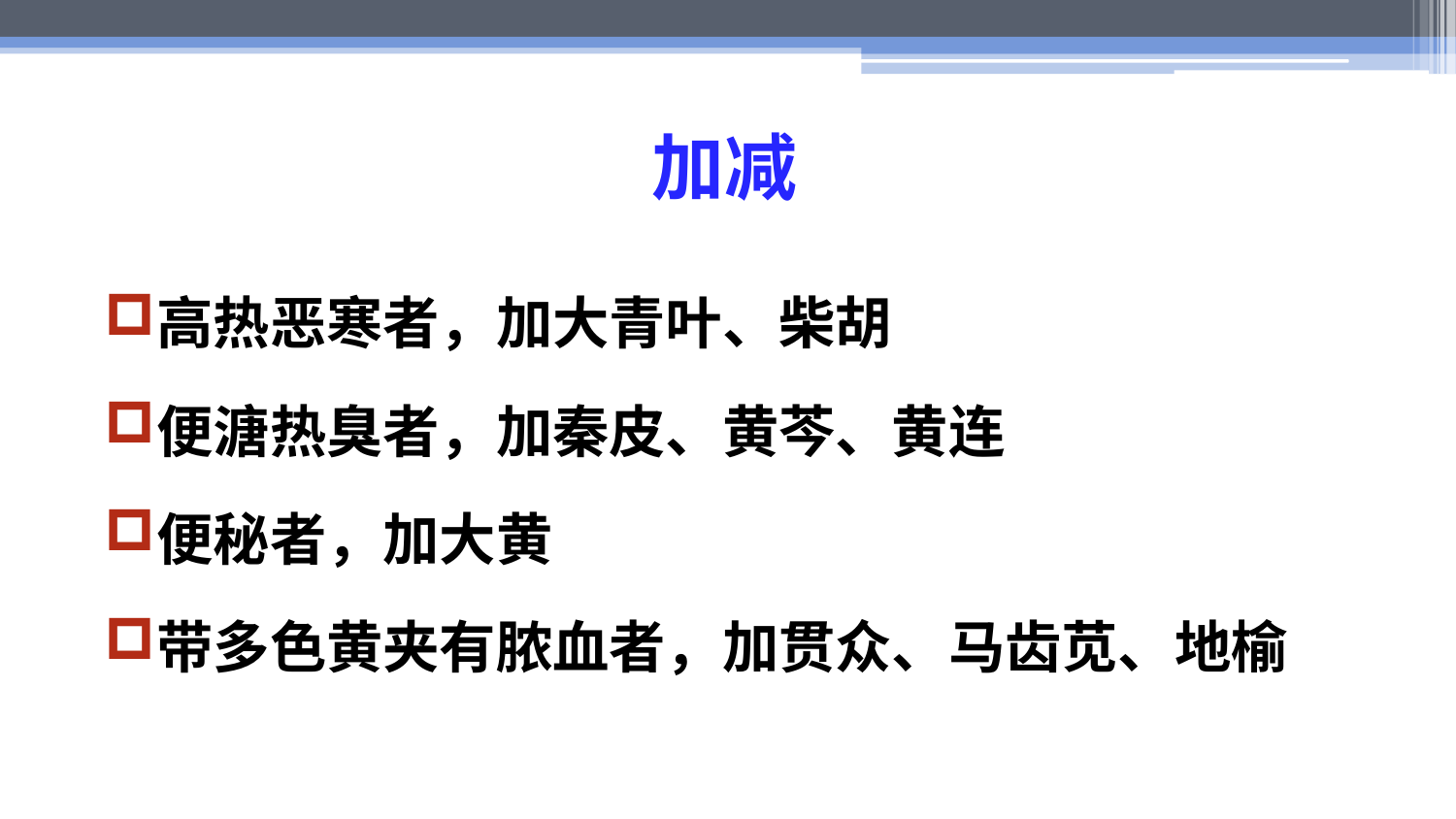

# 加减
高热恶寒者，加大青叶、柴胡
便溏热臭者，加秦皮、黄芩、黄连
便秘者，加大黄
带多色黄夹有脓血者，加贯众、马齿苋、地榆